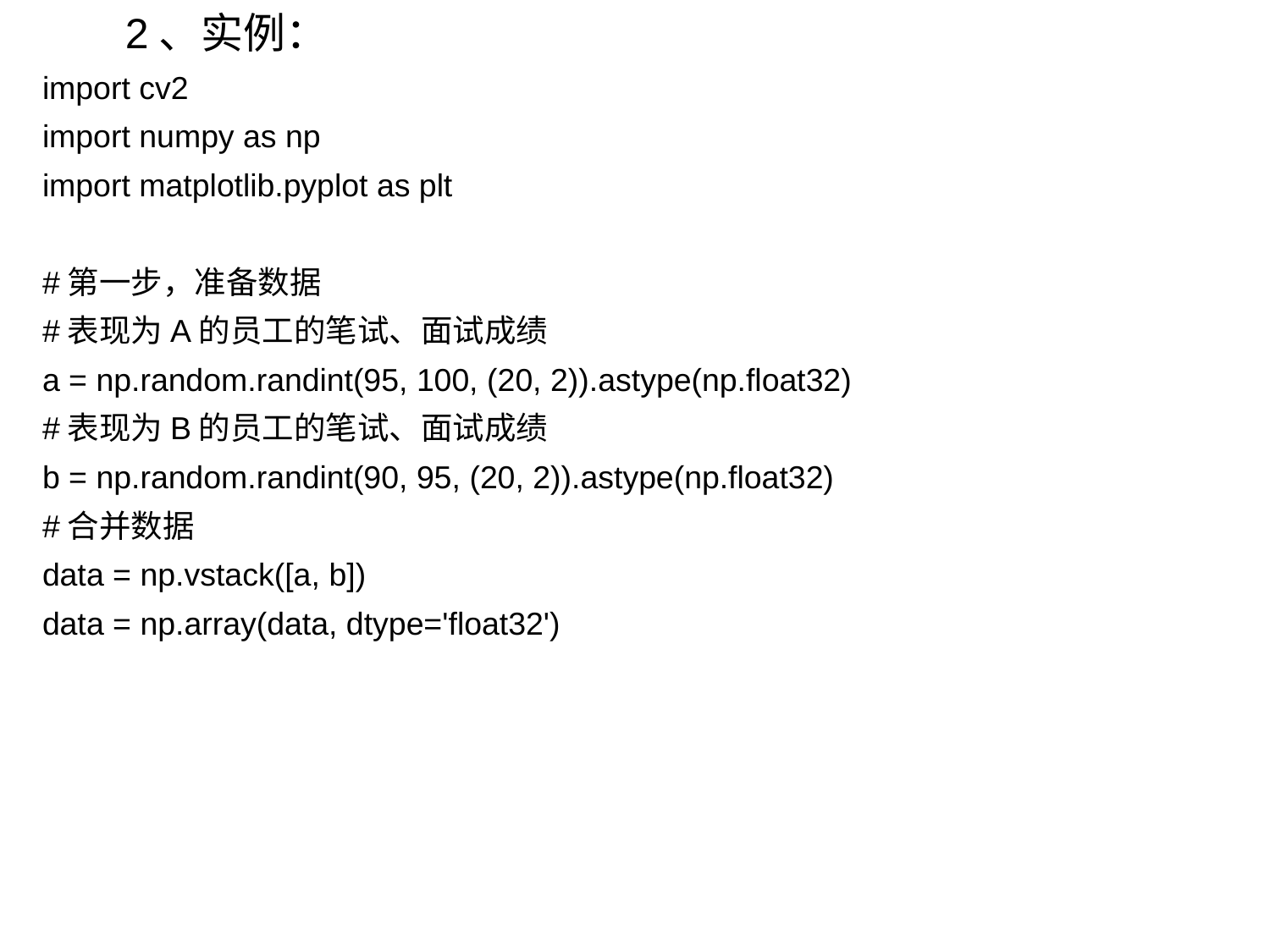

2、实例：
import cv2
import numpy as np
import matplotlib.pyplot as plt

#第一步，准备数据
#表现为A的员工的笔试、面试成绩
a = np.random.randint(95, 100, (20, 2)).astype(np.float32)
#表现为B的员工的笔试、面试成绩
b = np.random.randint(90, 95, (20, 2)).astype(np.float32)
#合并数据
data = np.vstack([a, b])
data = np.array(data, dtype='float32')